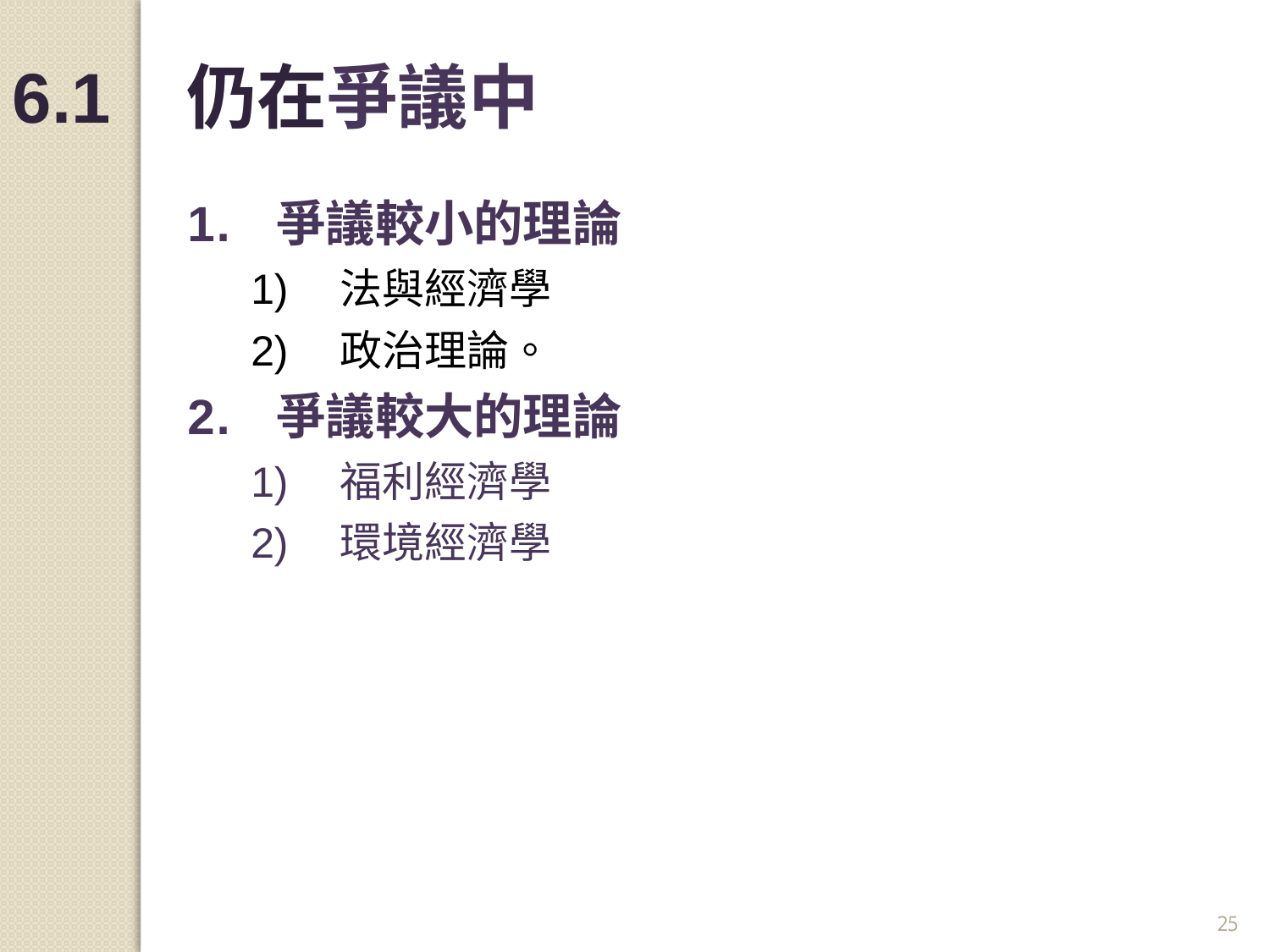

6.1   仍在爭議中
爭議較小的理論
法與經濟學
政治理論。
爭議較大的理論
福利經濟學
環境經濟學

25